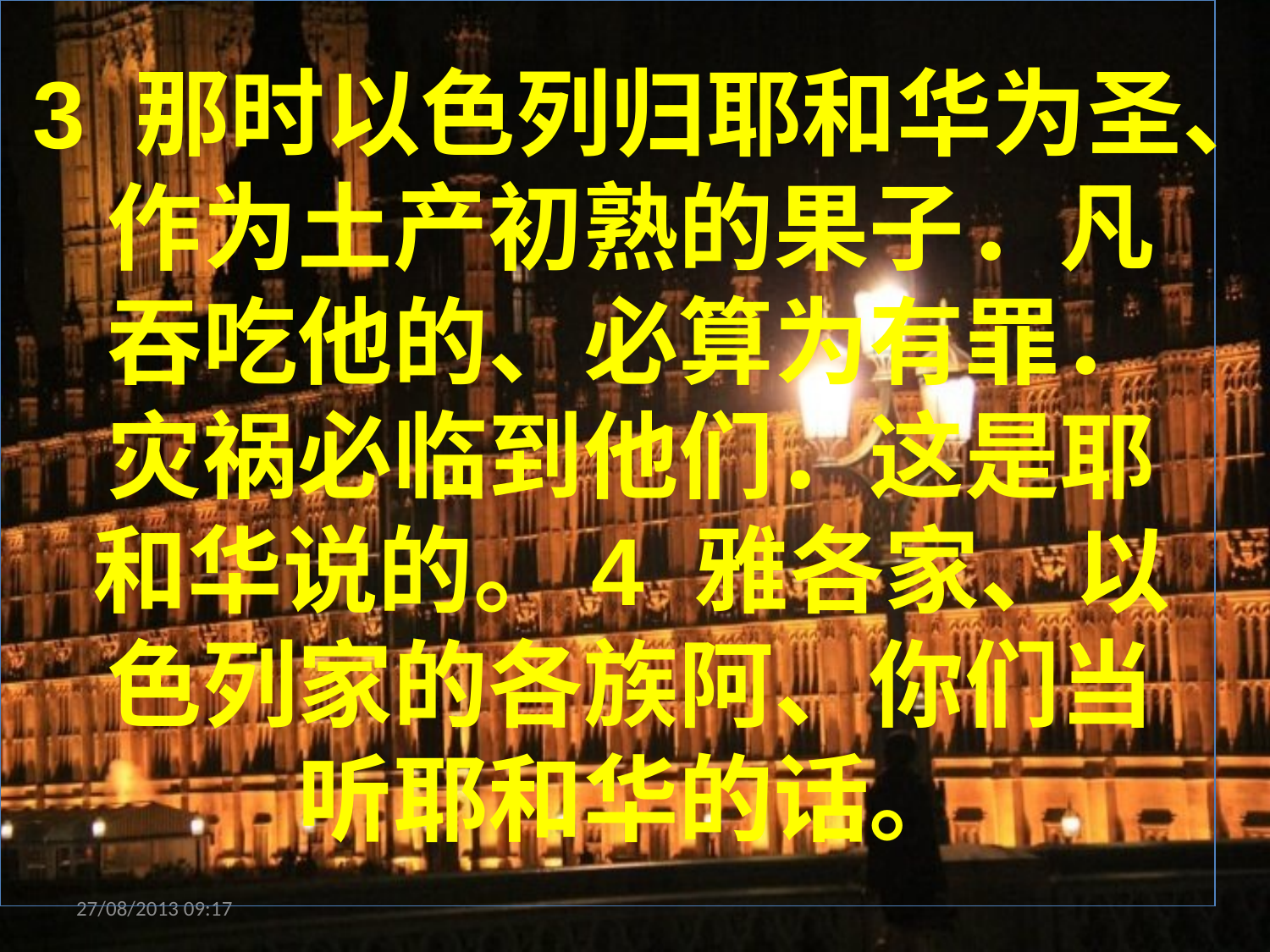

3 那时以色列归耶和华为圣、作为土产初熟的果子．凡吞吃他的、必算为有罪．灾祸必临到他们．这是耶和华说的。4 雅各家、以色列家的各族阿、你们当听耶和华的话。
27/08/2013 09:17